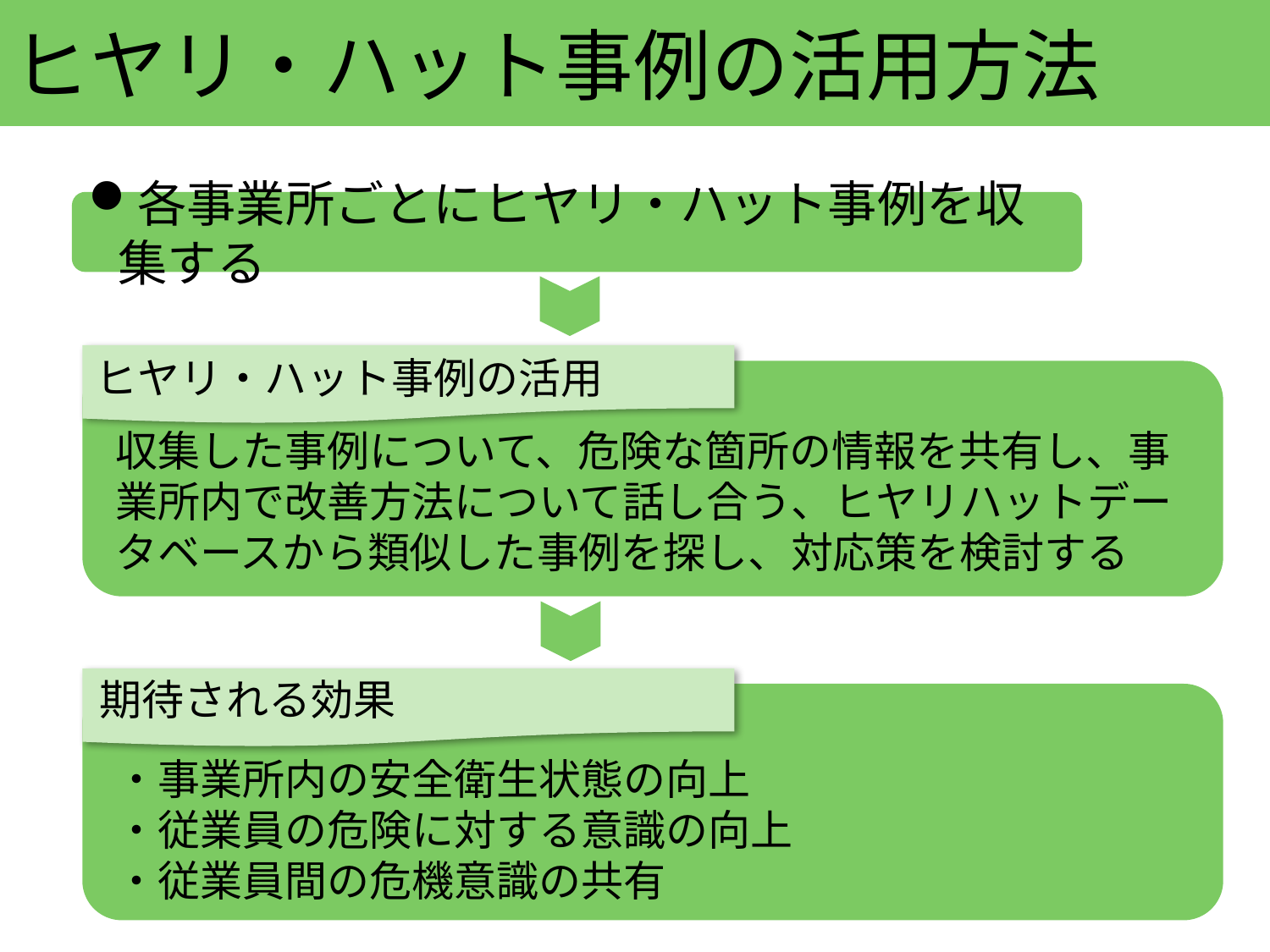

ヒヤリ・ハット事例の活用方法
各事業所ごとにヒヤリ・ハット事例を収集する

ヒヤリ・ハット事例の活用

収集した事例について、危険な箇所の情報を共有し、事業所内で改善方法について話し合う、ヒヤリハットデータベースから類似した事例を探し、対応策を検討する

期待される効果

・事業所内の安全衛生状態の向上
・従業員の危険に対する意識の向上
・従業員間の危機意識の共有